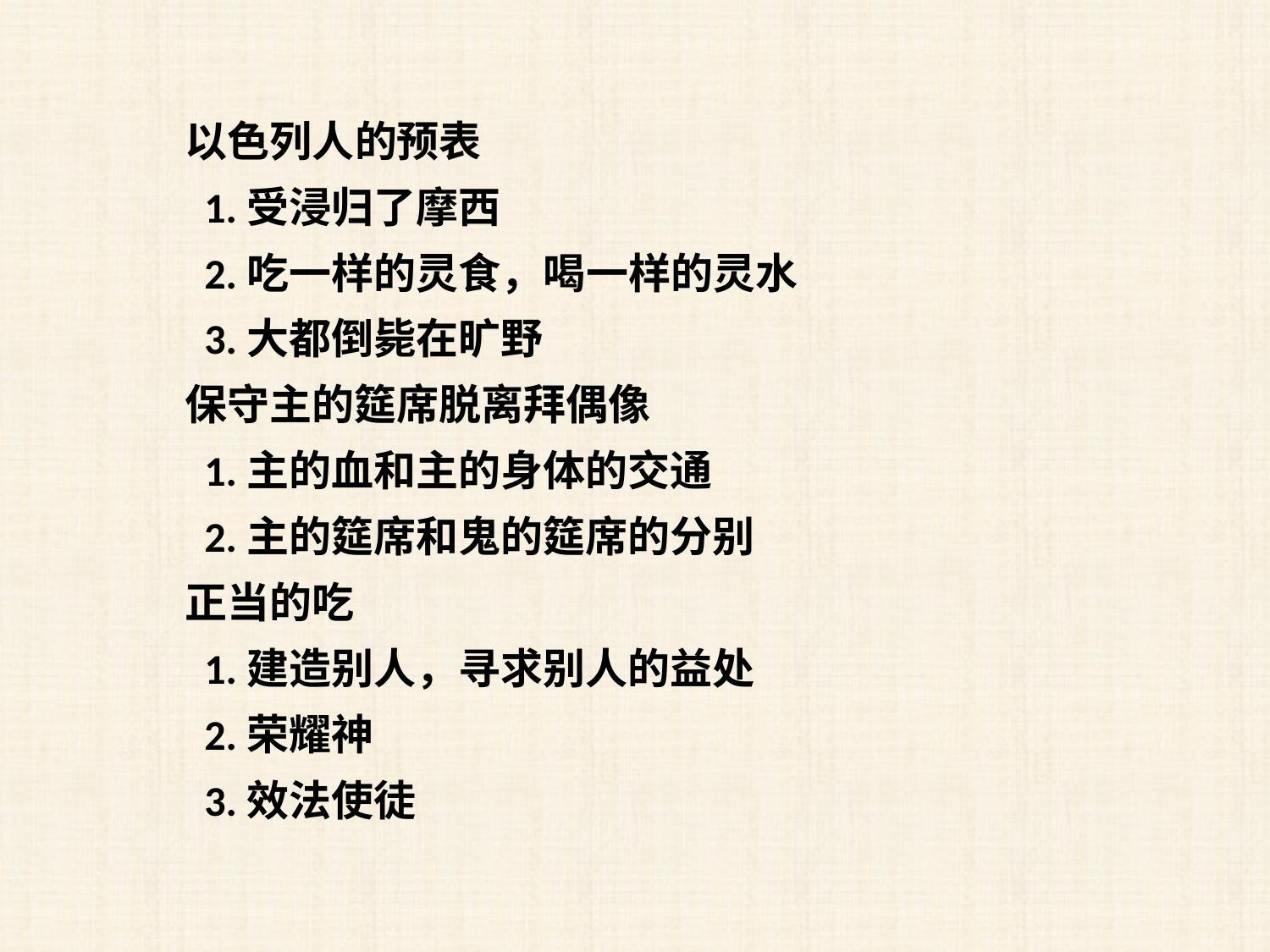

以色列人的预表
  1.受浸归了摩西
  2.吃一样的灵食，喝一样的灵水
  3.大都倒毙在旷野
保守主的筵席脱离拜偶像
  1.主的血和主的身体的交通
  2.主的筵席和鬼的筵席的分别
正当的吃
  1.建造别人，寻求别人的益处
  2.荣耀神
  3.效法使徒